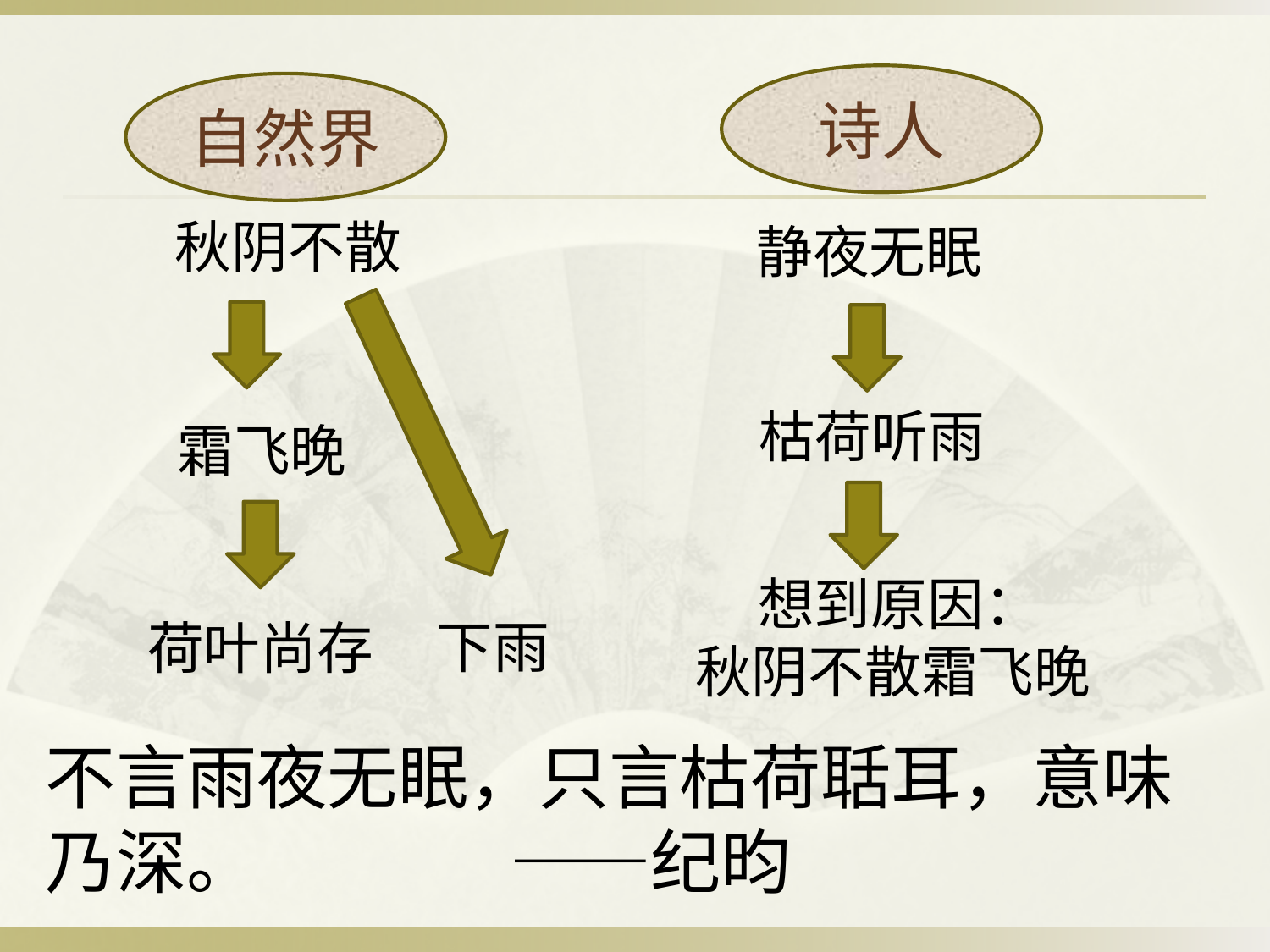

#
诗人
自然界
秋阴不散
静夜无眠

枯荷听雨
霜飞晚

想到原因：
秋阴不散霜飞晚
下雨
荷叶尚存
不言雨夜无眠，只言枯荷聒耳，意味乃深。                ——纪昀